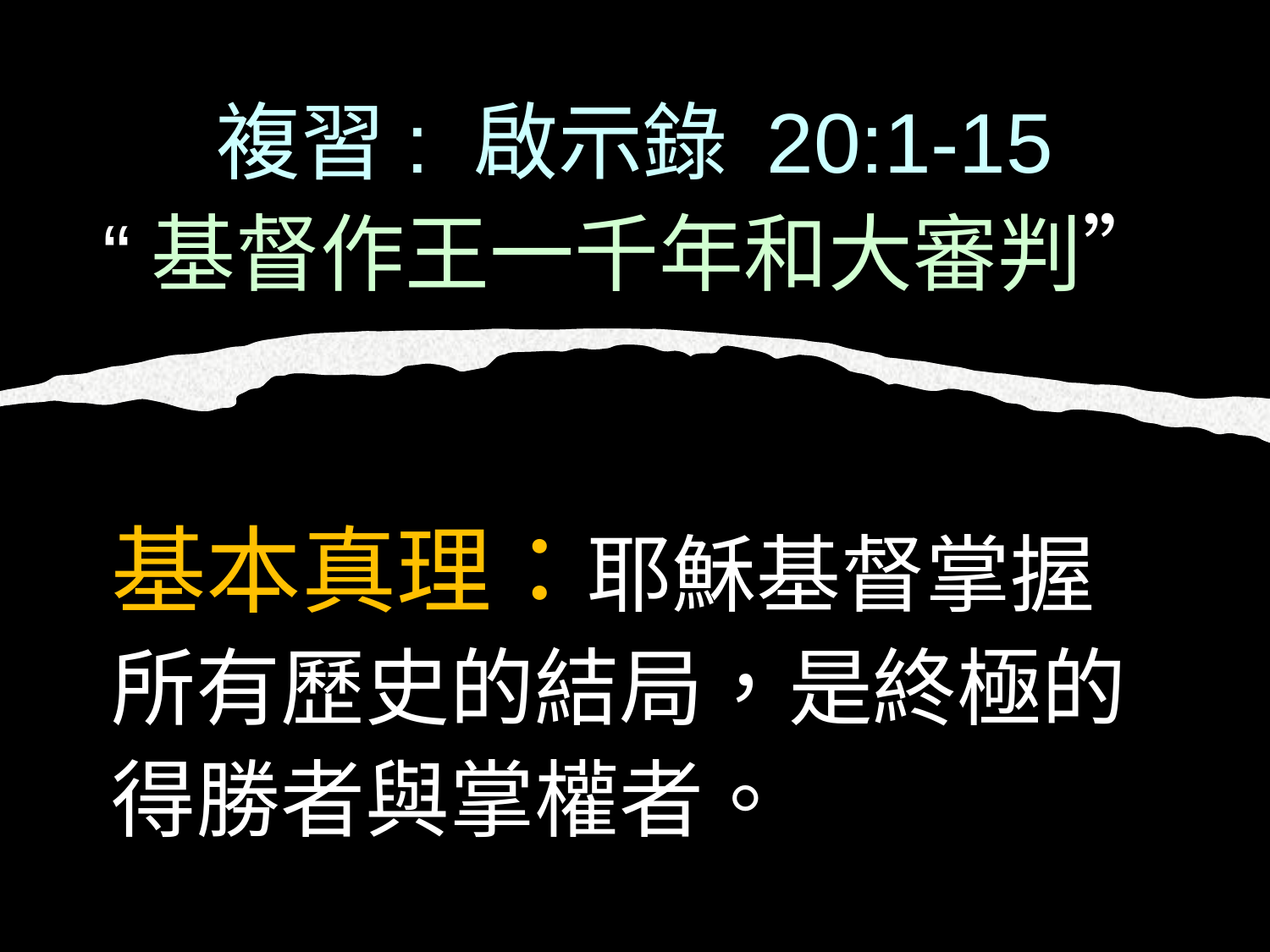

# 複習: 啟示錄 20:1-15 “基督作王一千年和大審判”

基本真理：耶穌基督掌握所有歷史的結局，是終極的得勝者與掌權者。